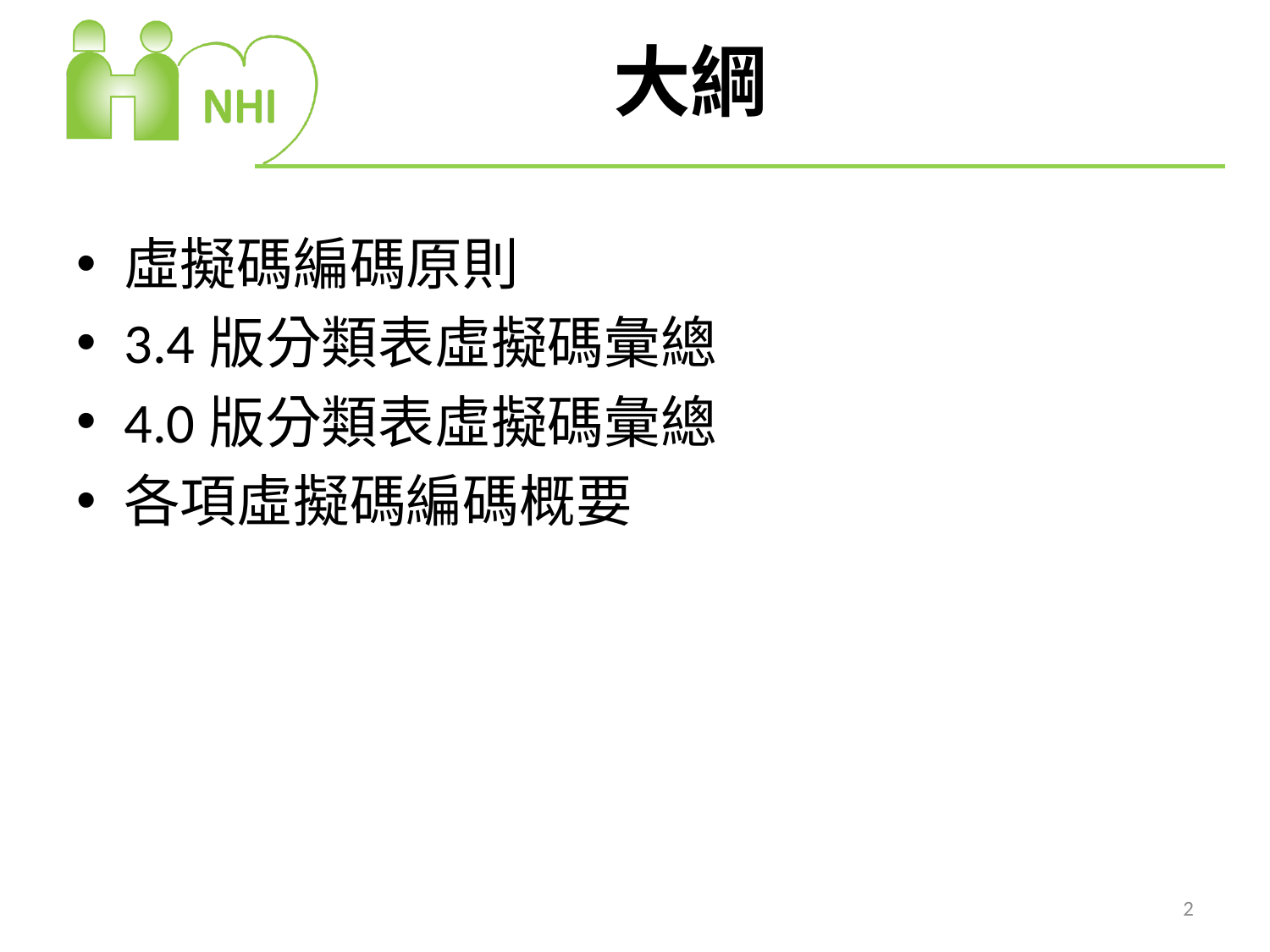

# 大綱
虛擬碼編碼原則
3.4版分類表虛擬碼彙總
4.0版分類表虛擬碼彙總
各項虛擬碼編碼概要
2